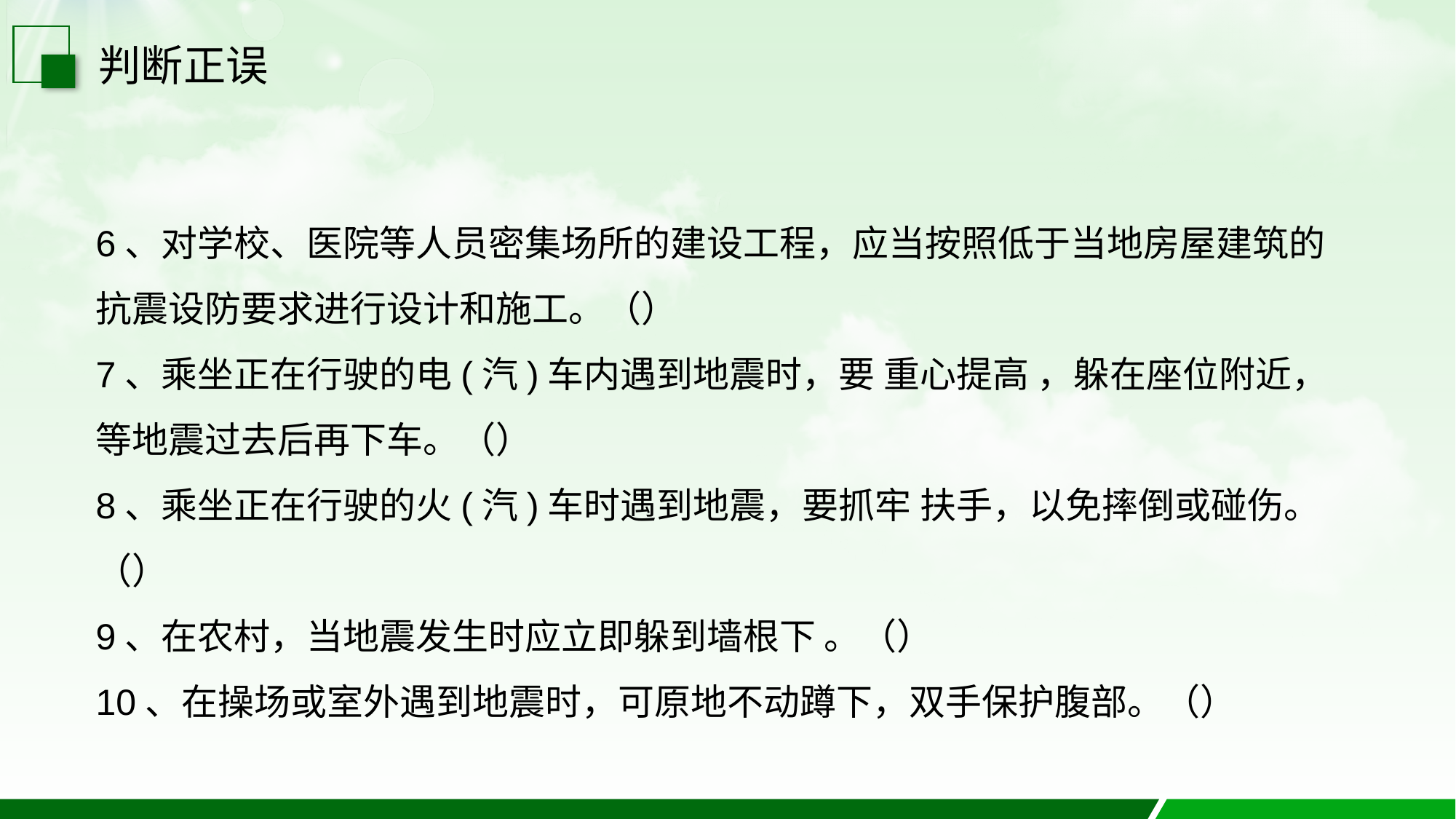

判断正误
6、对学校、医院等人员密集场所的建设工程，应当按照低于当地房屋建筑的抗震设防要求进行设计和施工。（）
7、乘坐正在行驶的电(汽)车内遇到地震时，要 重心提高 ，躲在座位附近，等地震过去后再下车。（）
8、乘坐正在行驶的火(汽)车时遇到地震，要抓牢 扶手，以免摔倒或碰伤。（）
9、在农村，当地震发生时应立即躲到墙根下 。（）
10、在操场或室外遇到地震时，可原地不动蹲下，双手保护腹部。（）